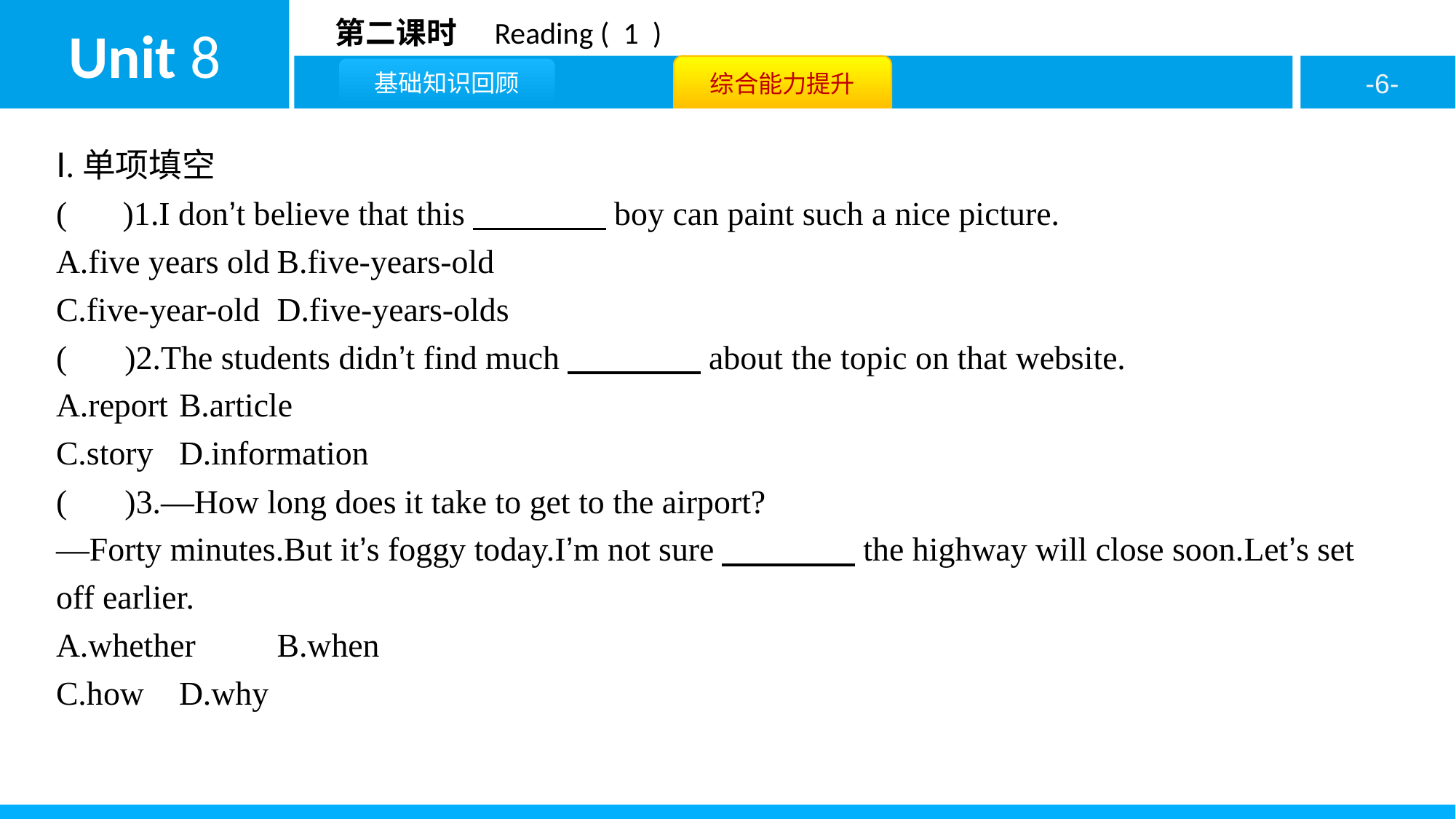

Ⅰ.单项填空
(  C  )1.I don’t believe that this　　　　boy can paint such a nice picture.
A.five years old	B.five-years-old
C.five-year-old	D.five-years-olds
(  D  )2.The students didn’t find much　　　　about the topic on that website.
A.report	B.article
C.story	D.information
(  A  )3.—How long does it take to get to the airport?
—Forty minutes.But it’s foggy today.I’m not sure　　　　the highway will close soon.Let’s set off earlier.
A.whether	B.when
C.how	D.why